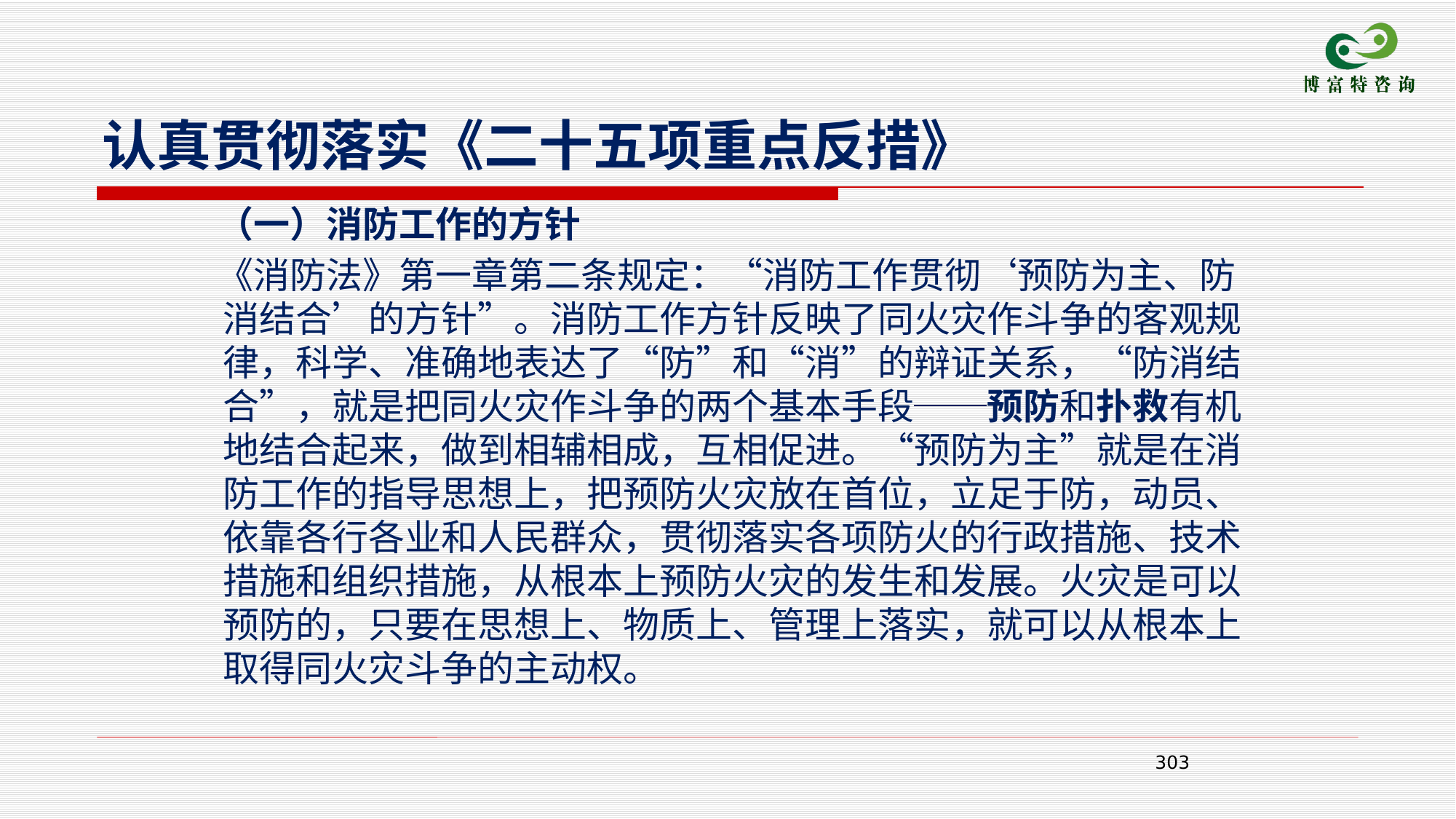

认真贯彻落实《二十五项重点反措》
     （一）消防工作的方针
     《消防法》第一章第二条规定：“消防工作贯彻‘预防为主、防消结合’的方针”。消防工作方针反映了同火灾作斗争的客观规律，科学、准确地表达了“防”和“消”的辩证关系，“防消结合”，就是把同火灾作斗争的两个基本手段──预防和扑救有机地结合起来，做到相辅相成，互相促进。“预防为主”就是在消防工作的指导思想上，把预防火灾放在首位，立足于防，动员、依靠各行各业和人民群众，贯彻落实各项防火的行政措施、技术措施和组织措施，从根本上预防火灾的发生和发展。火灾是可以预防的，只要在思想上、物质上、管理上落实，就可以从根本上取得同火灾斗争的主动权。

303